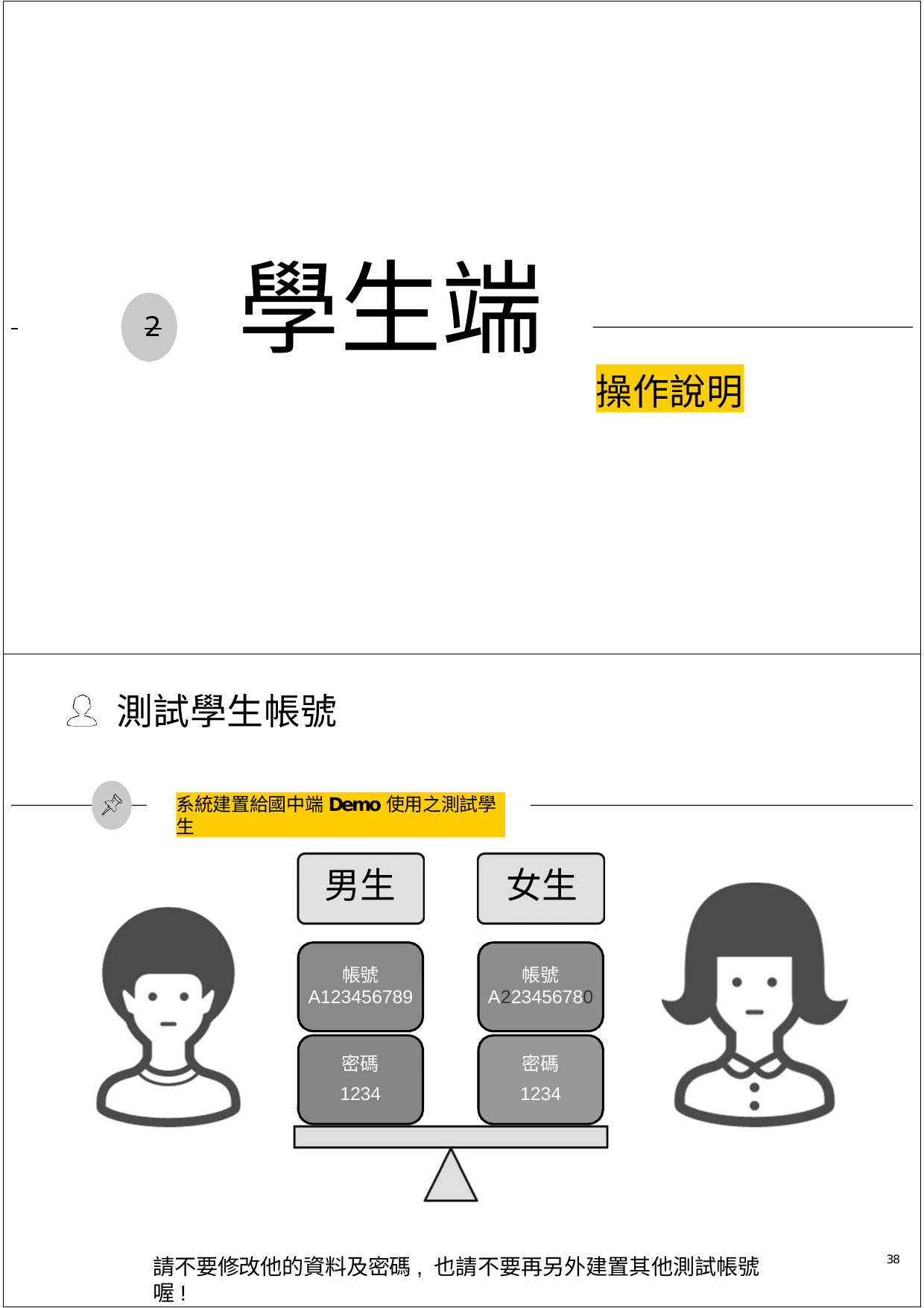

學生端

 	2

操作說明

測試學生帳號

系統建置給國中端Demo使用之測試學生

男生	女生

帳號
A123456789
帳號
A223456780

密碼
1234
密碼
1234
38
請不要修改他的資料及密碼, 也請不要再另外建置其他測試帳號喔!